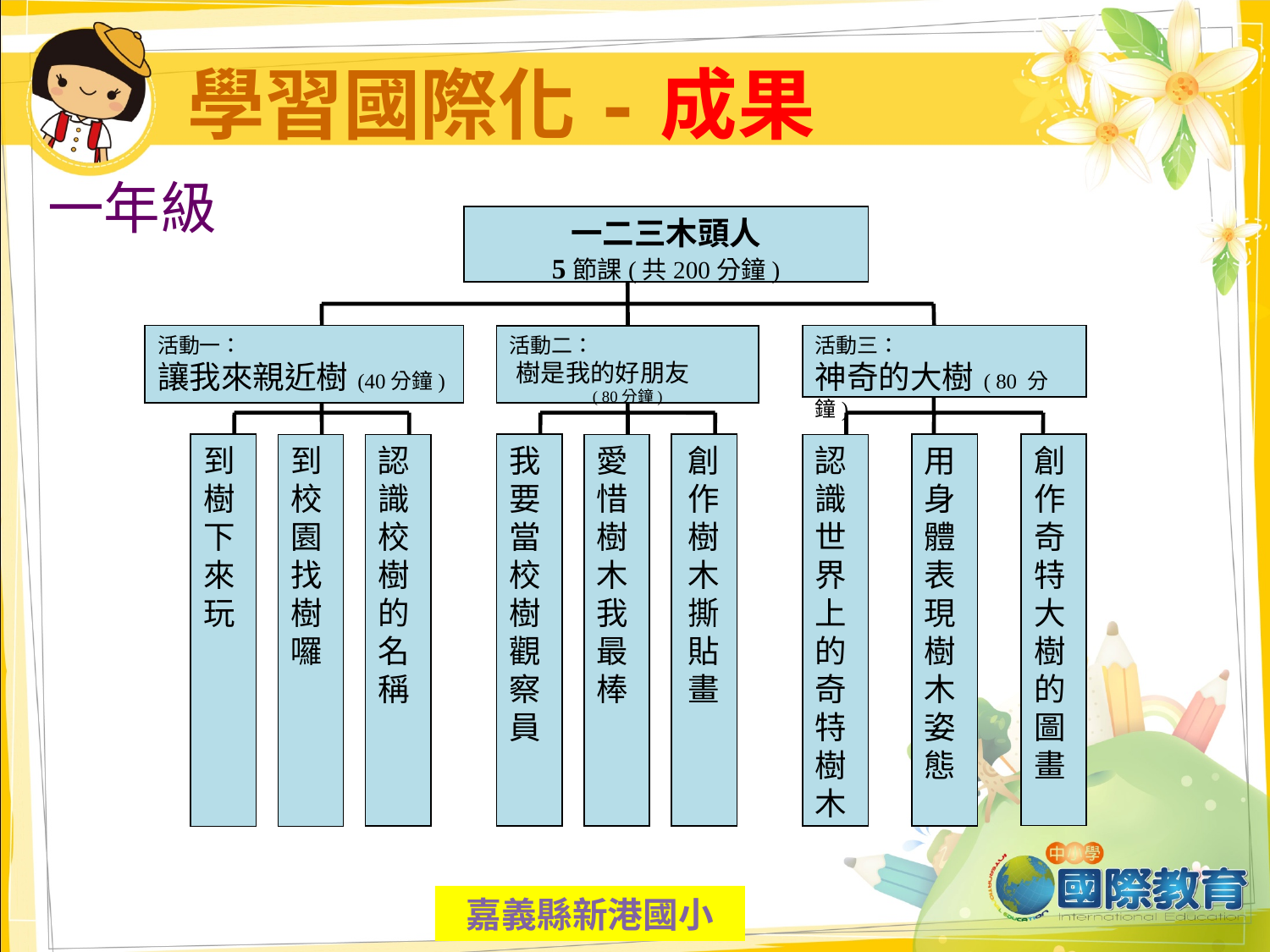

# 學習國際化-成果
一年級

一二三木頭人
5節課(共200分鐘)

活動一：
讓我來親近樹 (40分鐘)

活動三：
神奇的大樹 ( 80 分鐘)
活動二：
樹是我的好朋友          ( 80分鐘)

到樹下來玩
到校園找樹囉
認識校樹的名稱
我要當校樹觀察員
愛惜樹木我最棒
創作
樹木撕貼畫
認識世界上的奇特樹木
用身體表現樹木姿態
創作
奇特大樹的圖畫

嘉義縣新港國小